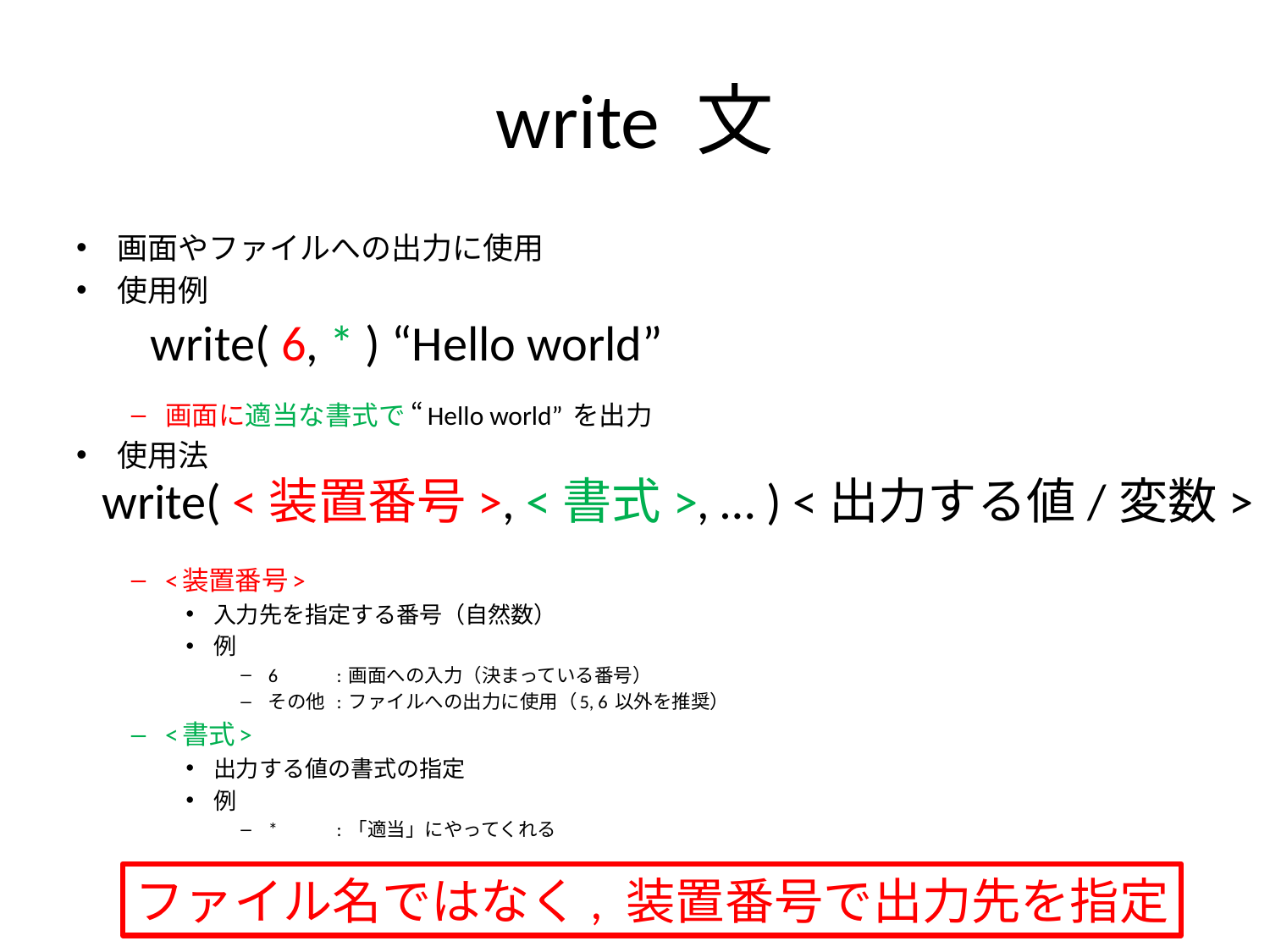

# write 文
画面やファイルへの出力に使用
使用例

画面に適当な書式で “Hello world” を出力
使用法

<装置番号>
入力先を指定する番号（自然数）
例
6		: 画面への入力（決まっている番号）
その他	: ファイルへの出力に使用（5, 6 以外を推奨）
<書式>
出力する値の書式の指定
例
*		: 「適当」にやってくれる

write( 6, * ) “Hello world”
write( <装置番号>, <書式>, … ) <出力する値/変数>
ファイル名ではなく, 装置番号で出力先を指定